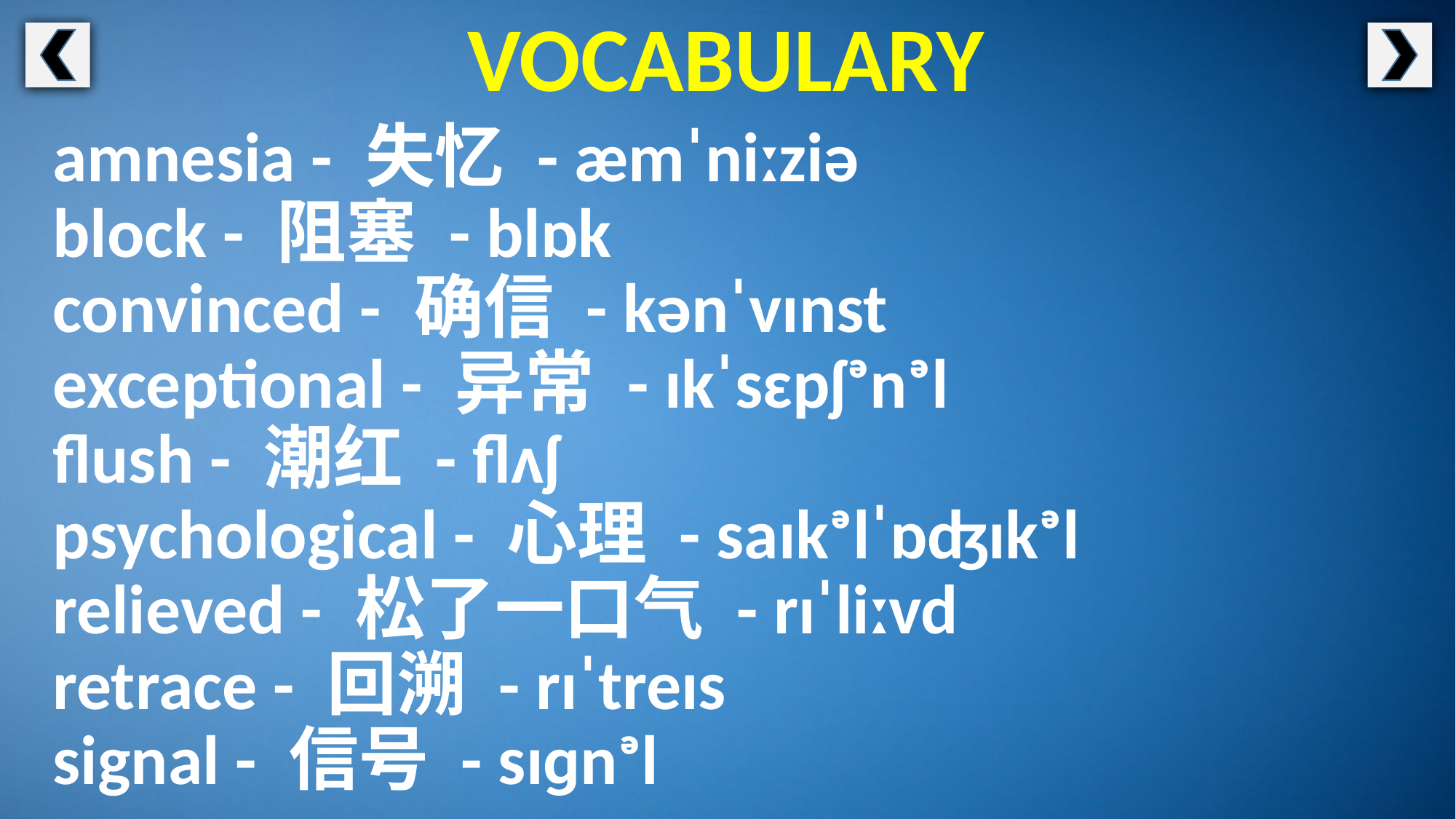

VOCABULARY
amnesia - 失忆 - æmˈniːziə
block - 阻塞 - blɒk
convinced - 确信 - kənˈvɪnst
exceptional - 异常 - ɪkˈsɛpʃᵊnᵊl
flush - 潮红 - flʌʃ
psychological - 心理 - saɪkᵊlˈɒʤɪkᵊl
relieved - 松了一口气 - rɪˈliːvd
retrace - 回溯 - rɪˈtreɪs
signal - 信号 - sɪɡnᵊl